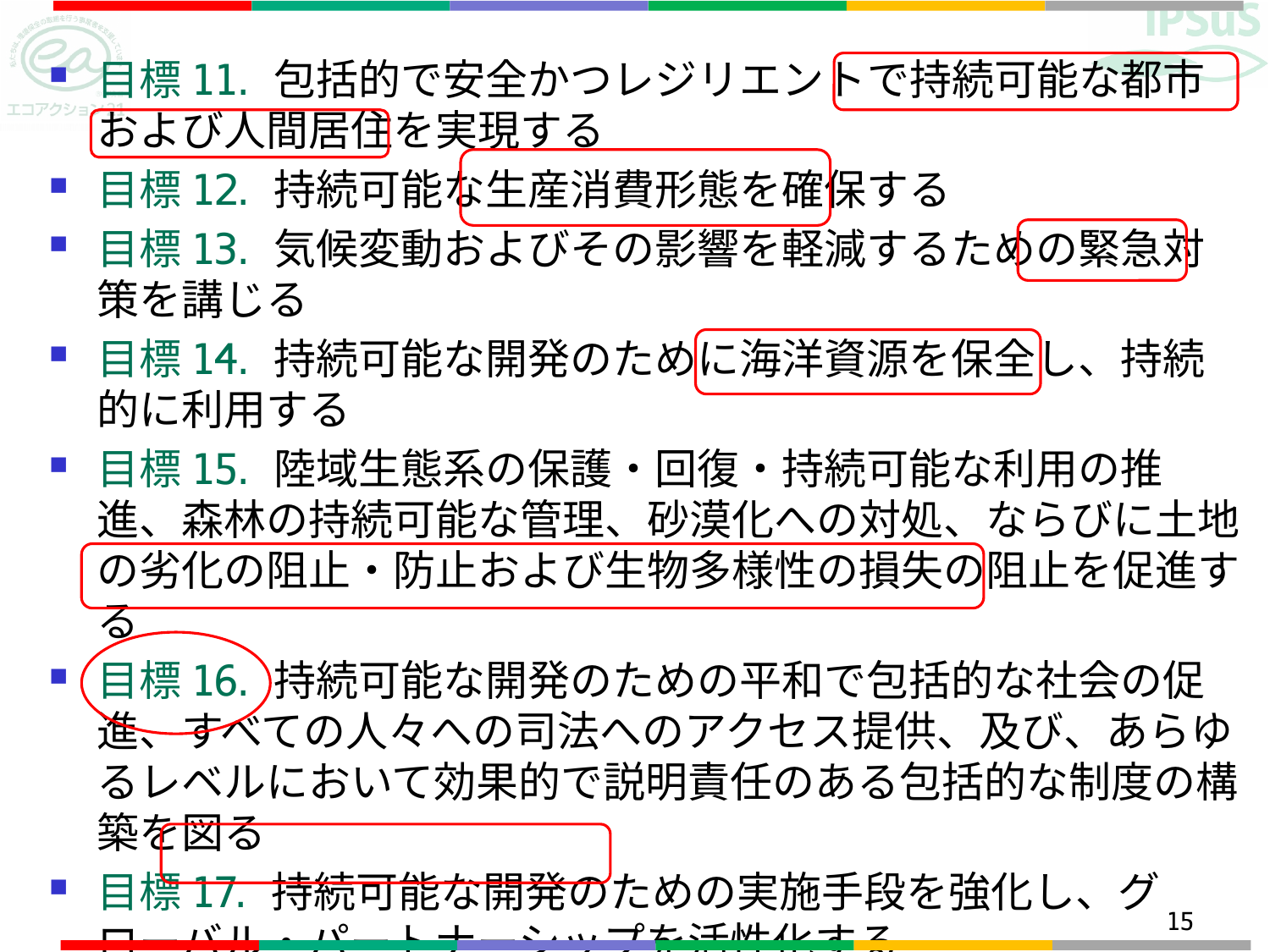

目標11. 包括的で安全かつレジリエントで持続可能な都市および人間居住を実現する
目標12. 持続可能な生産消費形態を確保する
目標13. 気候変動およびその影響を軽減するための緊急対策を講じる
目標14. 持続可能な開発のために海洋資源を保全し、持続的に利用する
目標15. 陸域生態系の保護・回復・持続可能な利用の推進、森林の持続可能な管理、砂漠化への対処、ならびに土地の劣化の阻止・防止および生物多様性の損失の阻止を促進する
目標16. 持続可能な開発のための平和で包括的な社会の促進、すべての人々への司法へのアクセス提供、及び、あらゆるレベルにおいて効果的で説明責任のある包括的な制度の構築を図る
目標17. 持続可能な開発のための実施手段を強化し、グローバル・パートナーシップを活性化する

15